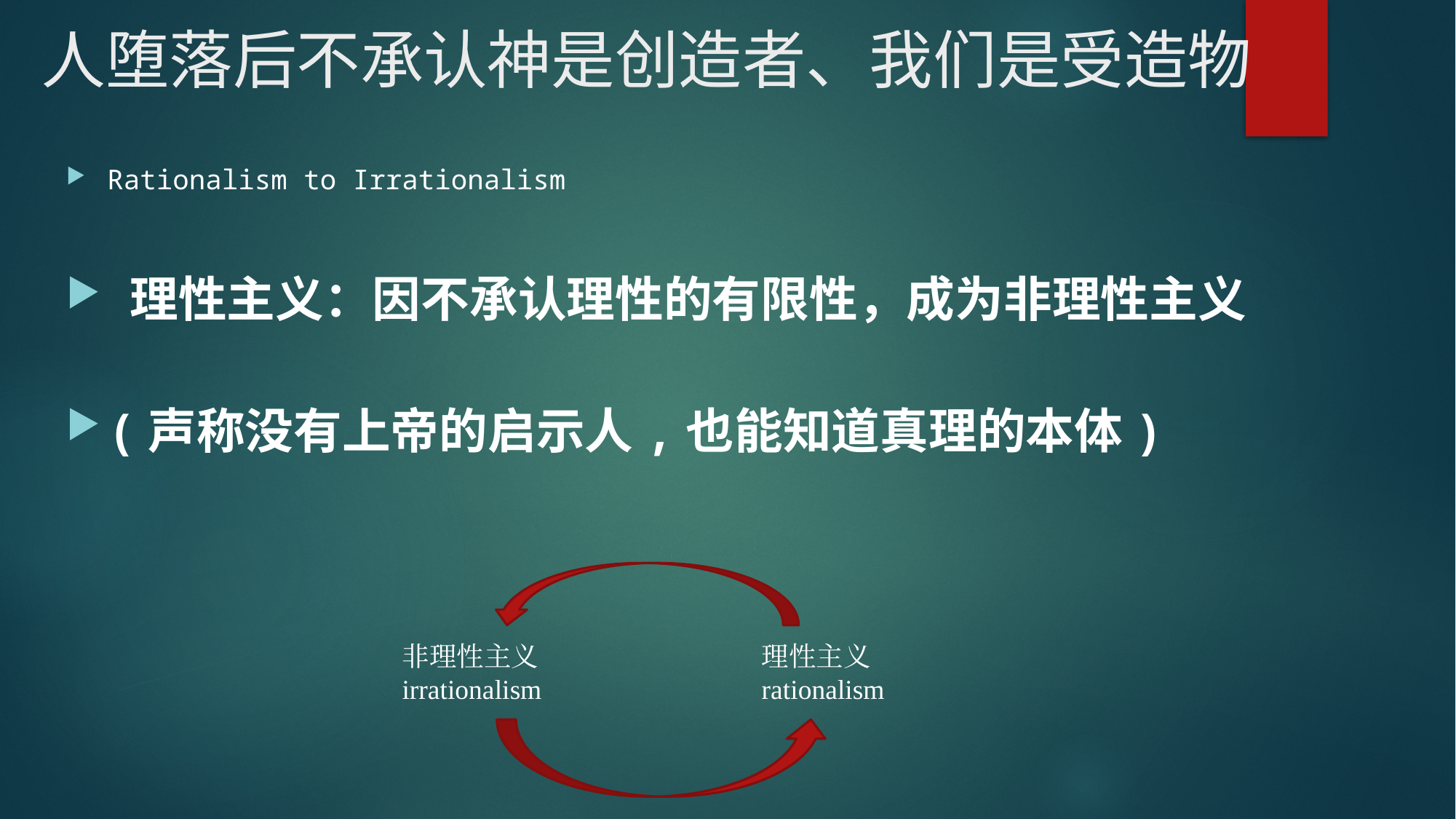

# 人堕落后不承认神是创造者、我们是受造物
Rationalism to Irrationalism
 理性主义：因不承认理性的有限性，成为非理性主义
(声称没有上帝的启示人,也能知道真理的本体)

非理性主义
irrationalism
理性主义
rationalism